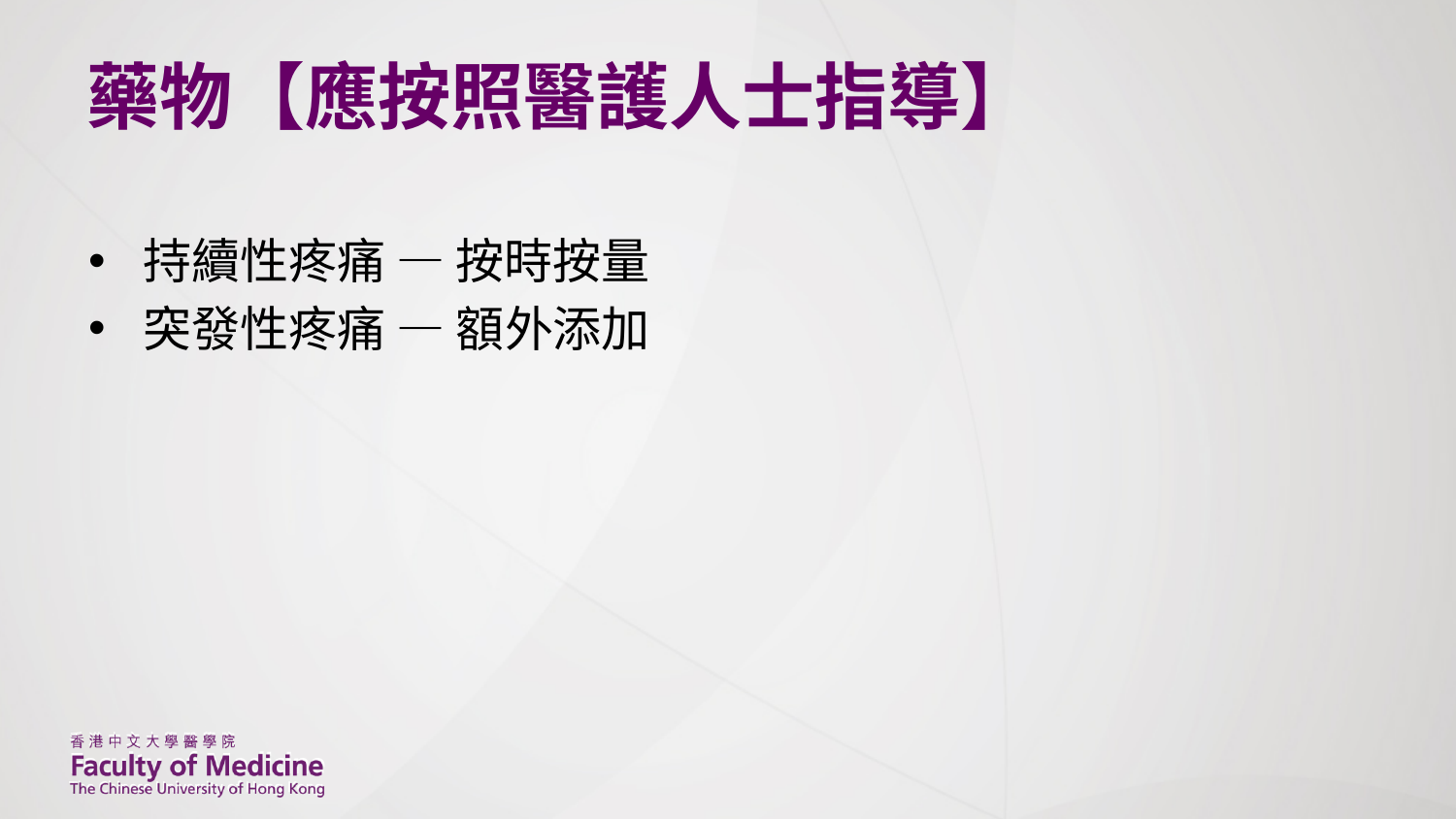

# 藥物【應按照醫護人士指導】
持續性疼痛 — 按時按量
突發性疼痛 — 額外添加